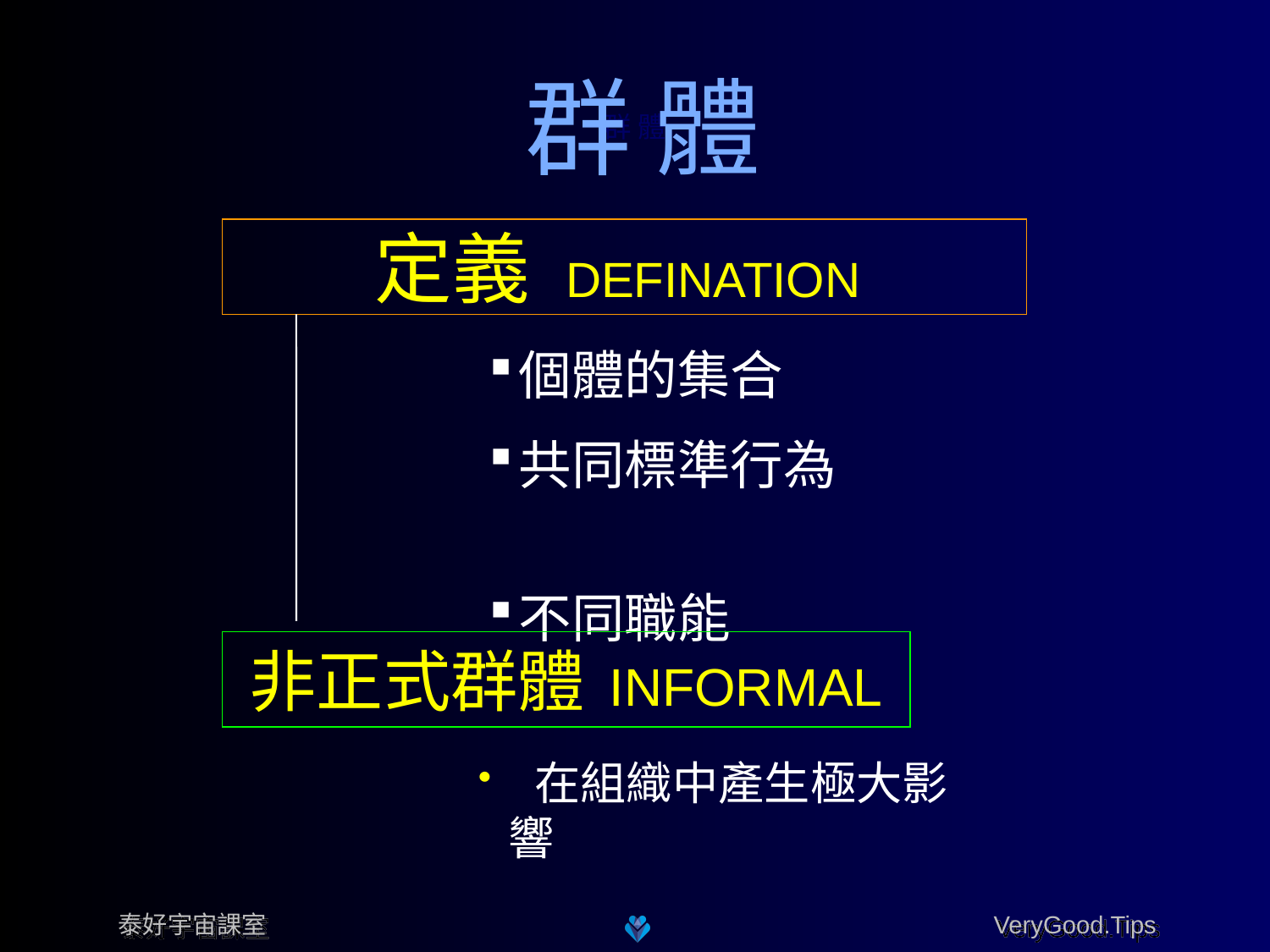

群 體
群 體
定義 DEFINATION

個體的集合
共同標準行為
不同職能
非正式群體 INFORMAL
  在組織中產生極大影響